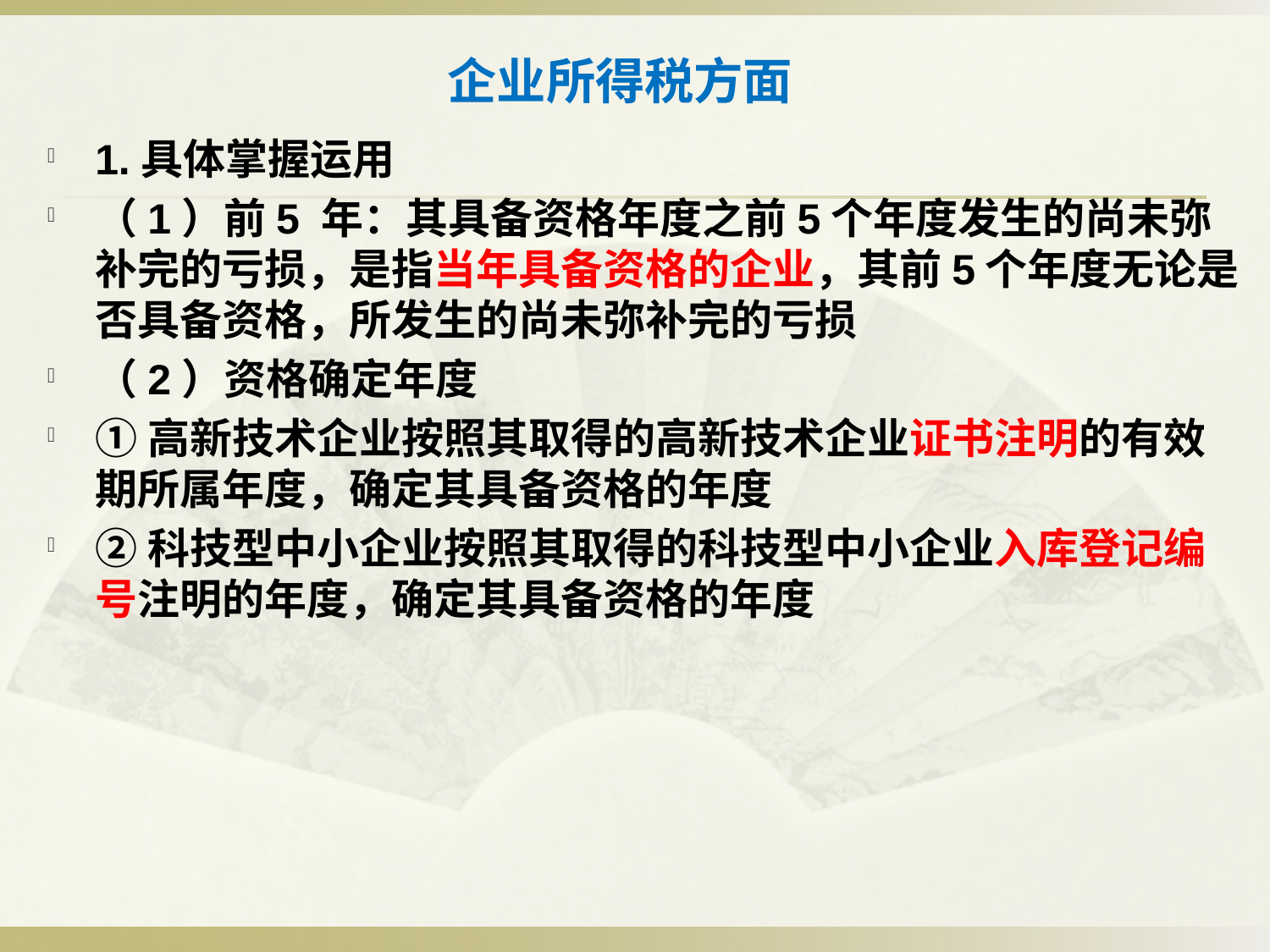

# 企业所得税方面
1.具体掌握运用
（1）前5 年：其具备资格年度之前5个年度发生的尚未弥补完的亏损，是指当年具备资格的企业，其前5个年度无论是否具备资格，所发生的尚未弥补完的亏损
（2）资格确定年度
①高新技术企业按照其取得的高新技术企业证书注明的有效期所属年度，确定其具备资格的年度
②科技型中小企业按照其取得的科技型中小企业入库登记编号注明的年度，确定其具备资格的年度